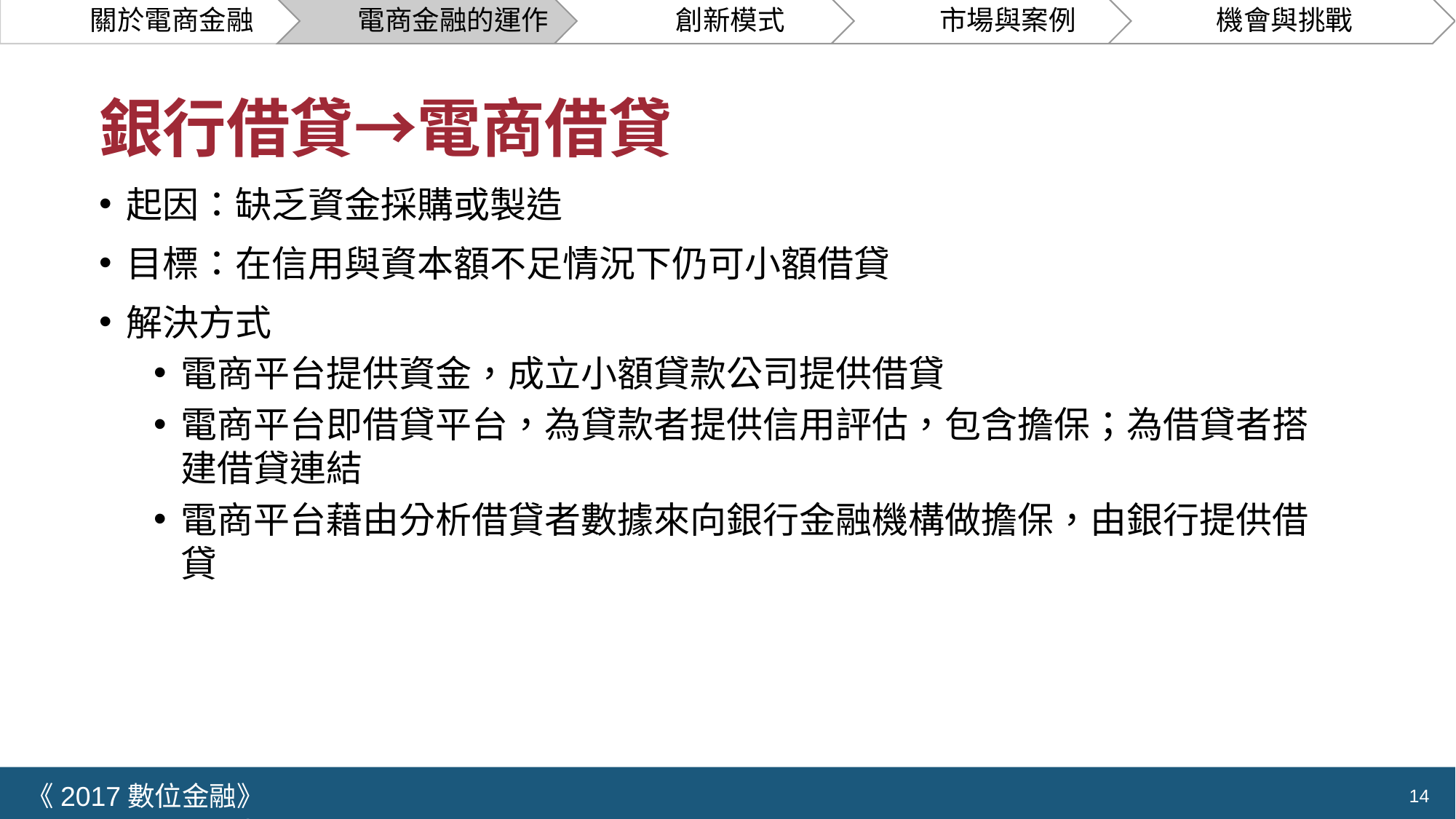

關於電商金融
電商金融的運作
創新模式
市場與案例
機會與挑戰
銀行借貸→電商借貸
起因：缺乏資金採購或製造
目標：在信用與資本額不足情況下仍可小額借貸
解決方式
電商平台提供資金，成立小額貸款公司提供借貸
電商平台即借貸平台，為貸款者提供信用評估，包含擔保；為借貸者搭建借貸連結
電商平台藉由分析借貸者數據來向銀行金融機構做擔保，由銀行提供借貸
《2017數位金融》                                                                                                                                             	NCTU.IIM.IEBI Lab
14